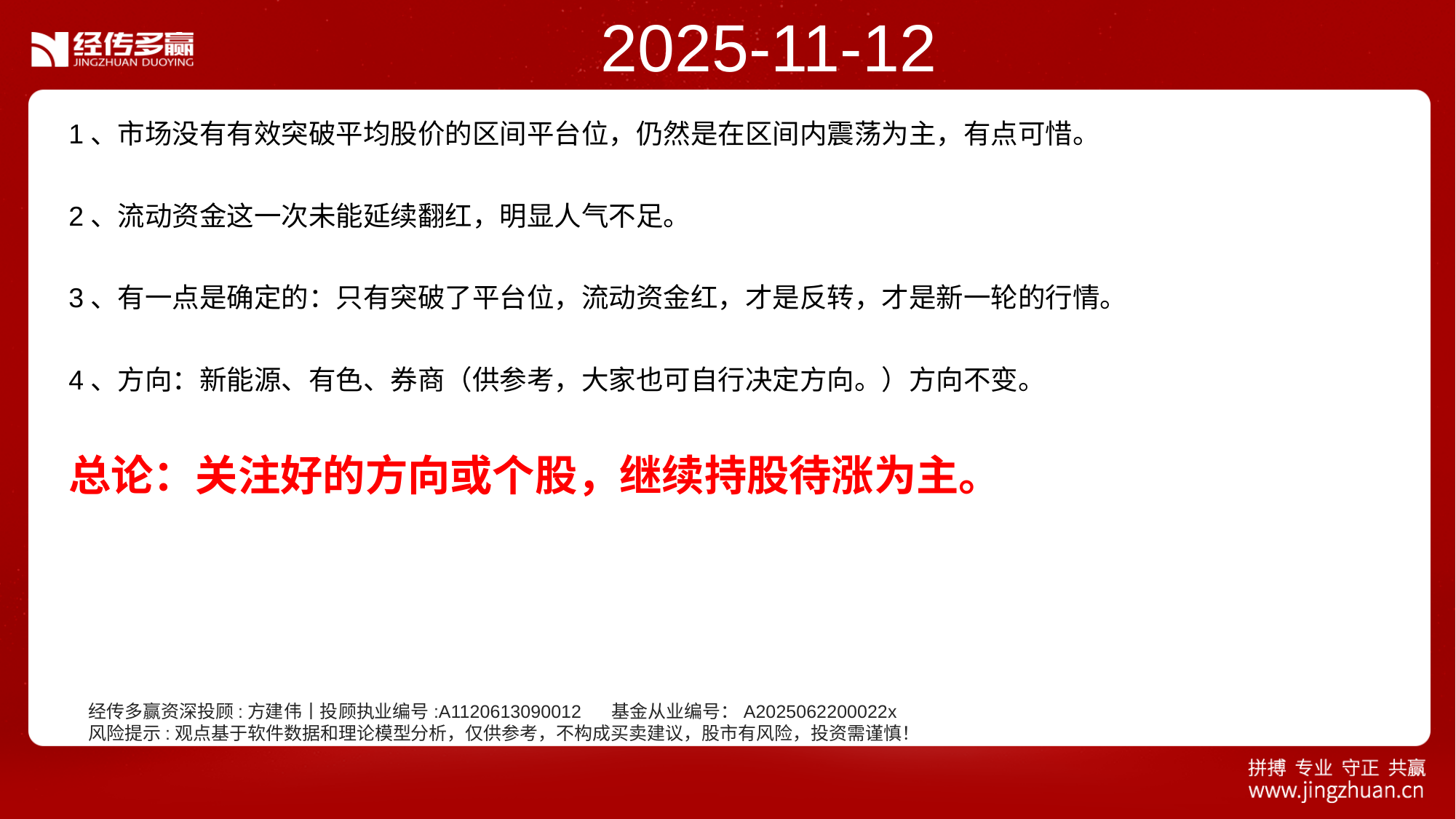

2025-11-12
1、市场没有有效突破平均股价的区间平台位，仍然是在区间内震荡为主，有点可惜。

2、流动资金这一次未能延续翻红，明显人气不足。

3、有一点是确定的：只有突破了平台位，流动资金红，才是反转，才是新一轮的行情。

4、方向：新能源、有色、券商（供参考，大家也可自行决定方向。）方向不变。

总论：关注好的方向或个股，继续持股待涨为主。